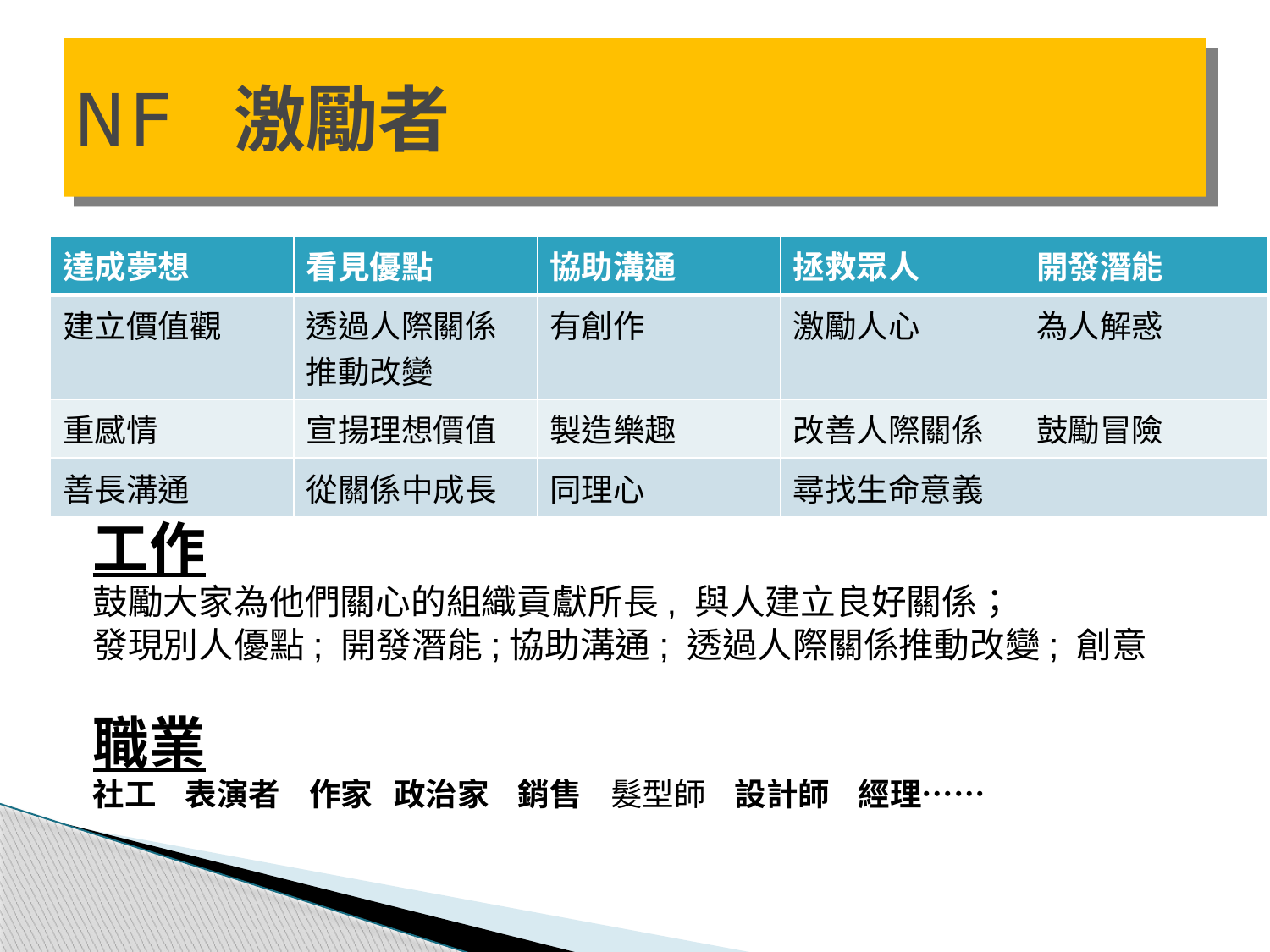

# NF  激勵者
| 達成夢想 | 看見優點 | 協助溝通 | 拯救眾人 | 開發潛能 |
| --- | --- | --- | --- | --- |
| 建立價值觀 | 透過人際關係推動改變 | 有創作 | 激勵人心 | 為人解惑 |
| 重感情 | 宣揚理想價值 | 製造樂趣 | 改善人際關係 | 鼓勵冒險 |
| 善長溝通 | 從關係中成長 | 同理心 | 尋找生命意義 |  |
工作
鼓勵大家為他們關心的組織貢獻所長, 與人建立良好關係；
發現別人優點; 開發潛能;協助溝通; 透過人際關係推動改變; 創意

職業
社工    表演者    作家   政治家    銷售    髮型師    設計師    經理……